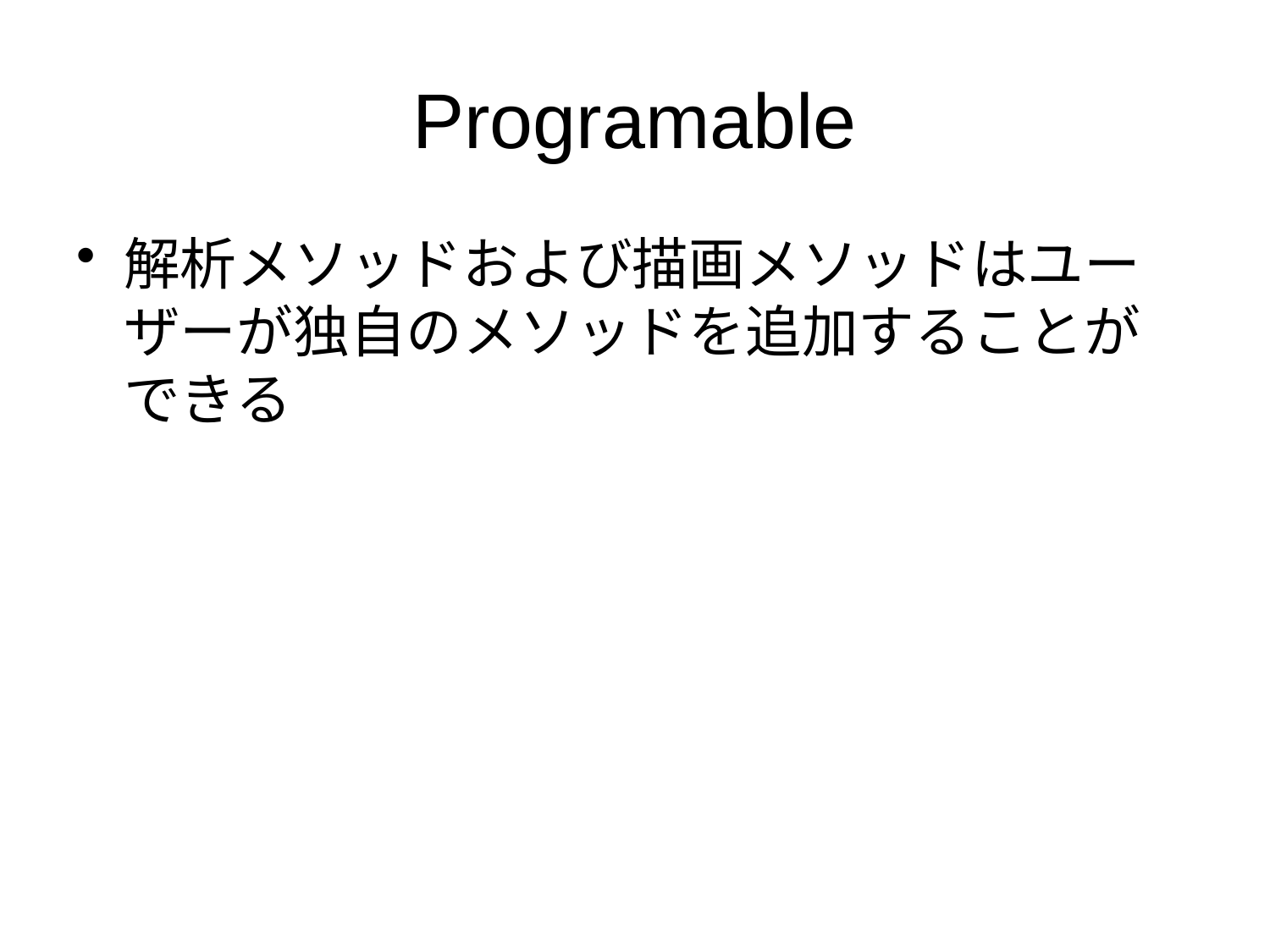

# Programable
解析メソッドおよび描画メソッドはユーザーが独自のメソッドを追加することができる